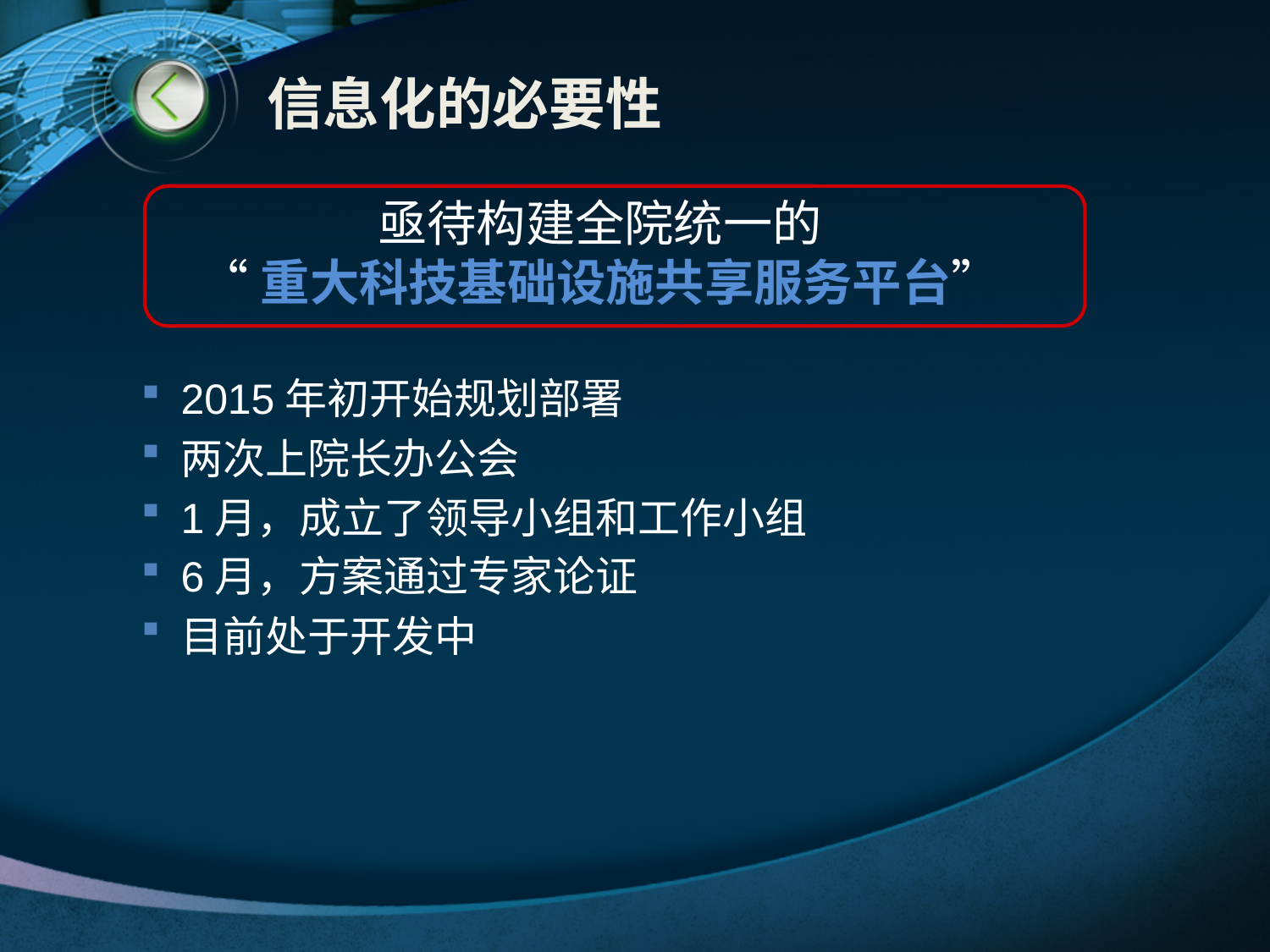

# 信息化的必要性

亟待构建全院统一的
“重大科技基础设施共享服务平台”
2015年初开始规划部署
两次上院长办公会
1月，成立了领导小组和工作小组
6月，方案通过专家论证
目前处于开发中